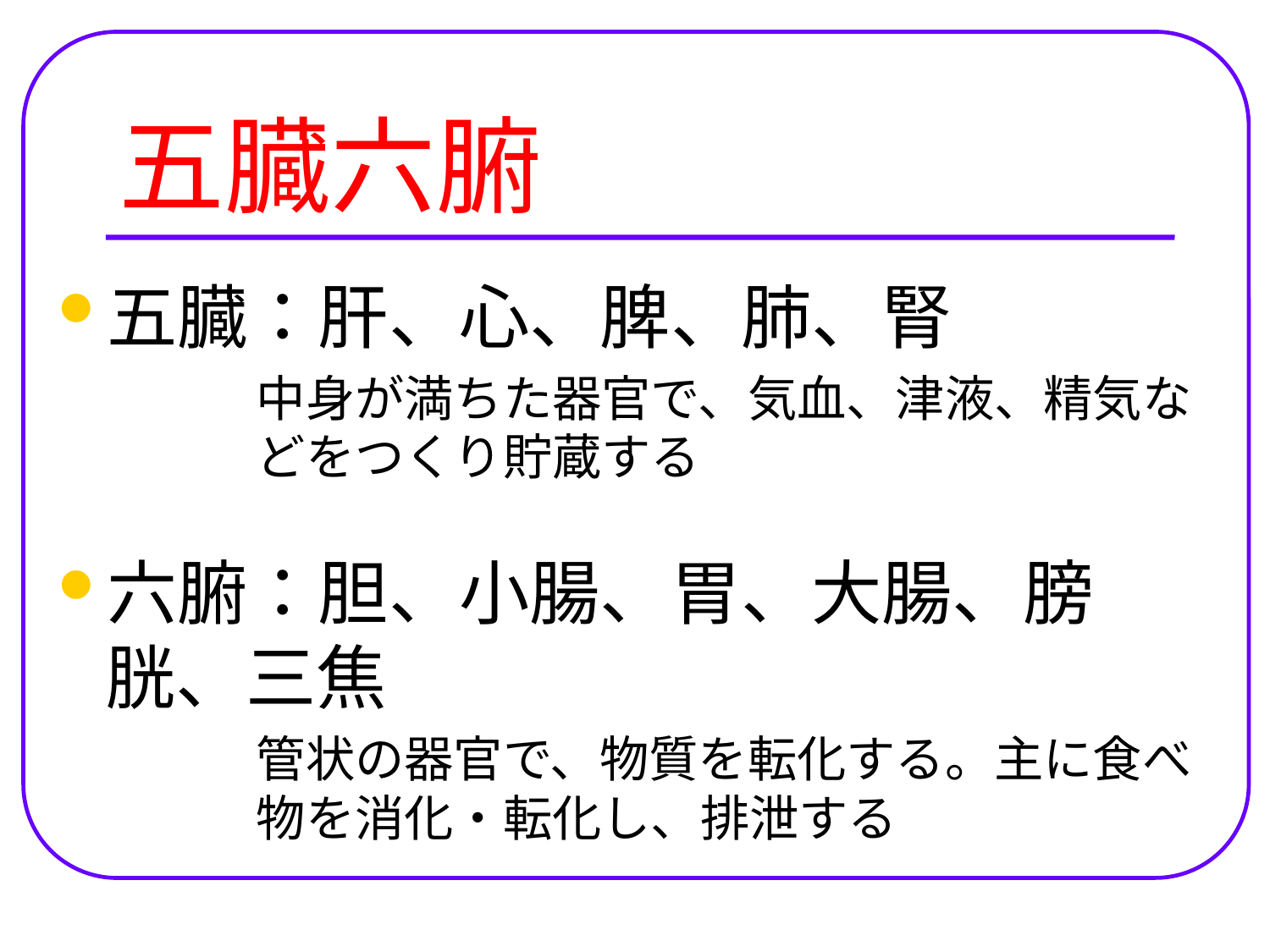

# 五臓六腑
五臓：肝、心、脾、肺、腎
中身が満ちた器官で、気血、津液、精気などをつくり貯蔵する

六腑：胆、小腸、胃、大腸、膀胱、三焦
管状の器官で、物質を転化する。主に食べ物を消化・転化し、排泄する